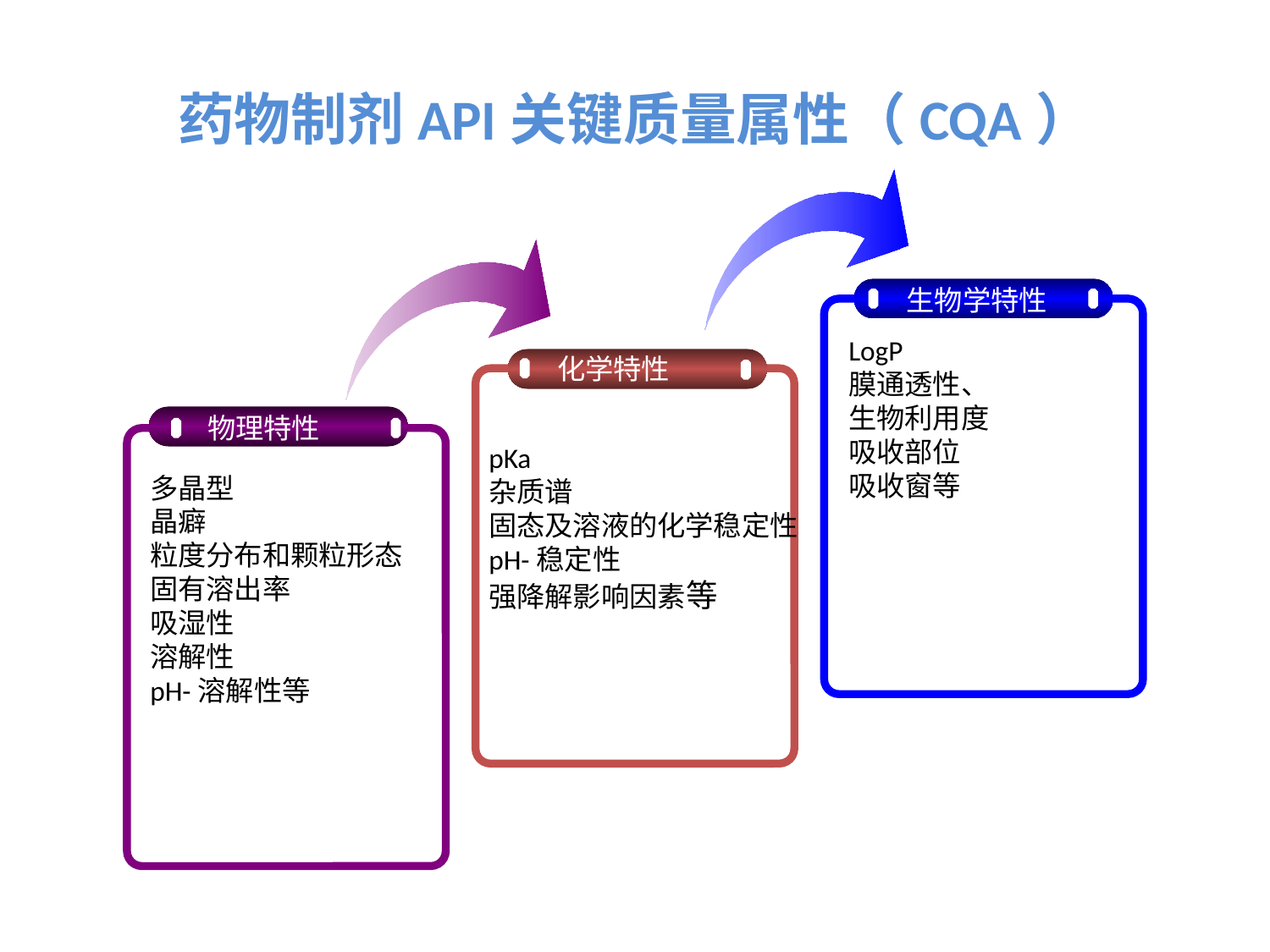

# 药物制剂API关键质量属性（CQA）

生物学特性

LogP
膜通透性、
生物利用度
吸收部位
吸收窗等
化学特性

pKa
杂质谱
固态及溶液的化学稳定性
pH-稳定性
强降解影响因素等

物理特性

多晶型
晶癖
粒度分布和颗粒形态
固有溶出率
吸湿性
溶解性
pH-溶解性等